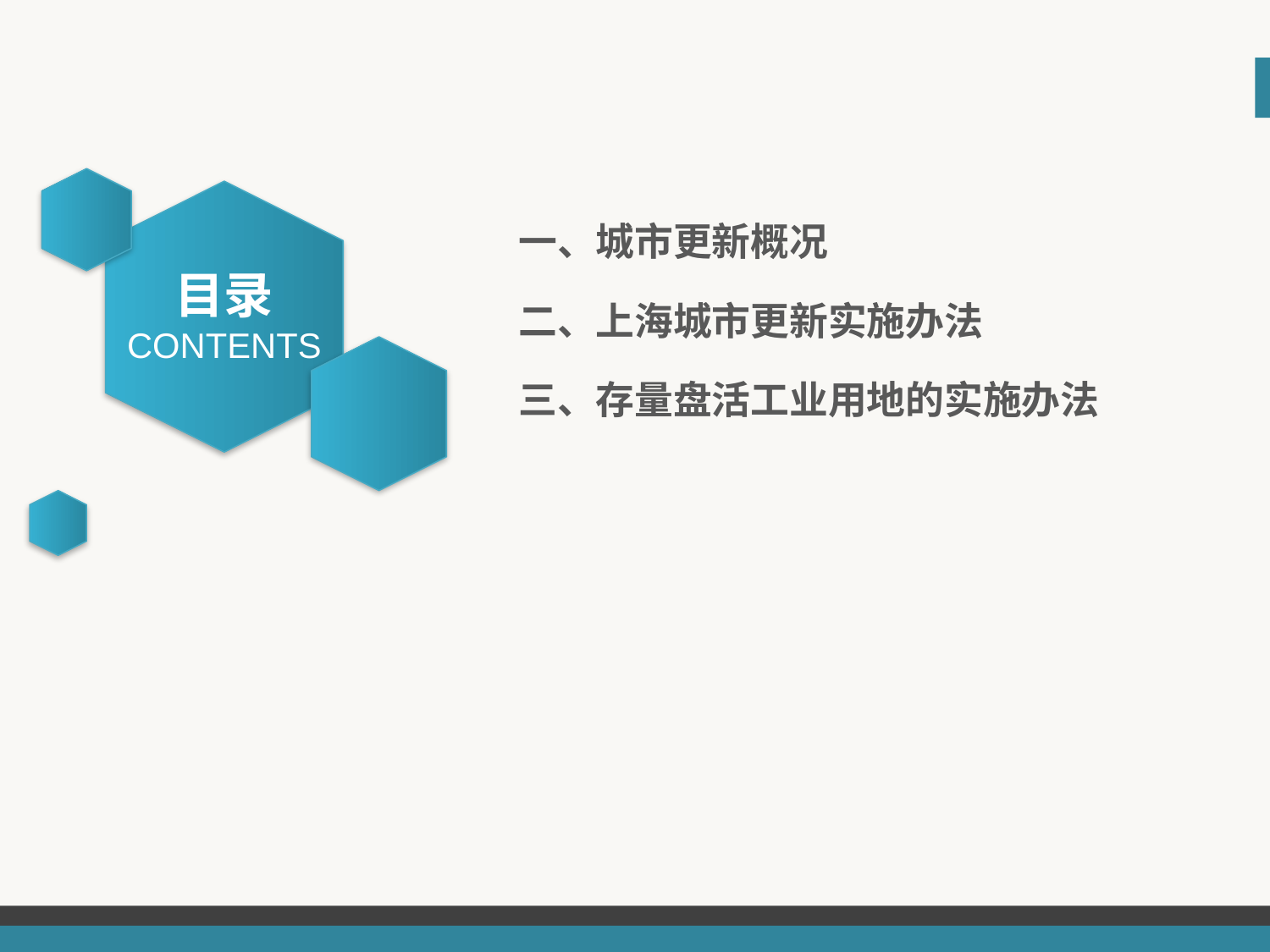

目录
CONTENTS

一、城市更新概况
二、上海城市更新实施办法
三、存量盘活工业用地的实施办法